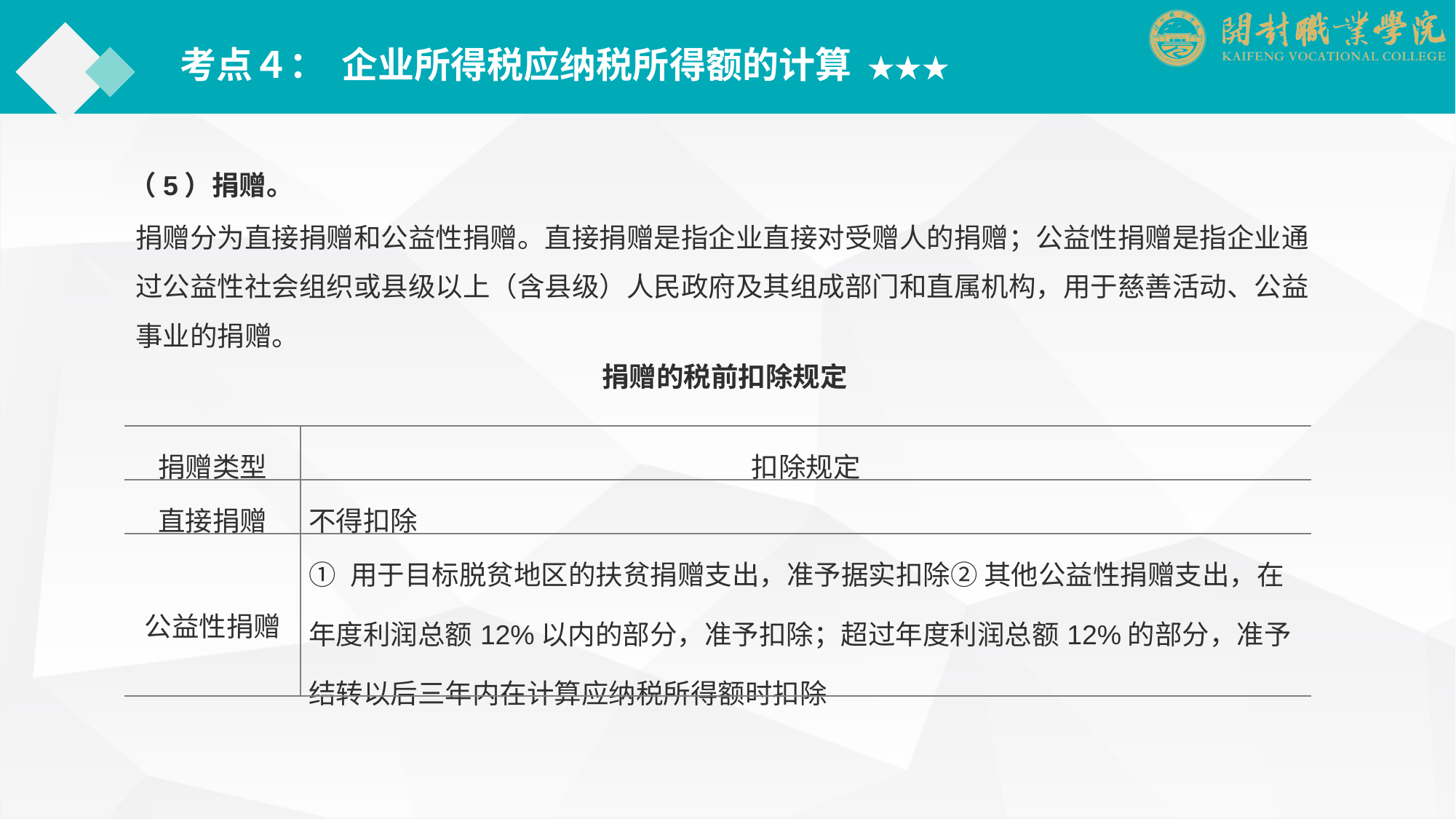

考点４：  企业所得税应纳税所得额的计算  ★★★
（5）捐赠。
捐赠分为直接捐赠和公益性捐赠。直接捐赠是指企业直接对受赠人的捐赠；公益性捐赠是指企业通过公益性社会组织或县级以上（含县级）人民政府及其组成部门和直属机构，用于慈善活动、公益事业的捐赠。
捐赠的税前扣除规定
| 捐赠类型 | 扣除规定 |
| --- | --- |
| 直接捐赠 | 不得扣除 |
| 公益性捐赠 | ① 用于目标脱贫地区的扶贫捐赠支出，准予据实扣除② 其他公益性捐赠支出，在年度利润总额12%以内的部分，准予扣除；超过年度利润总额12%的部分，准予结转以后三年内在计算应纳税所得额时扣除 |